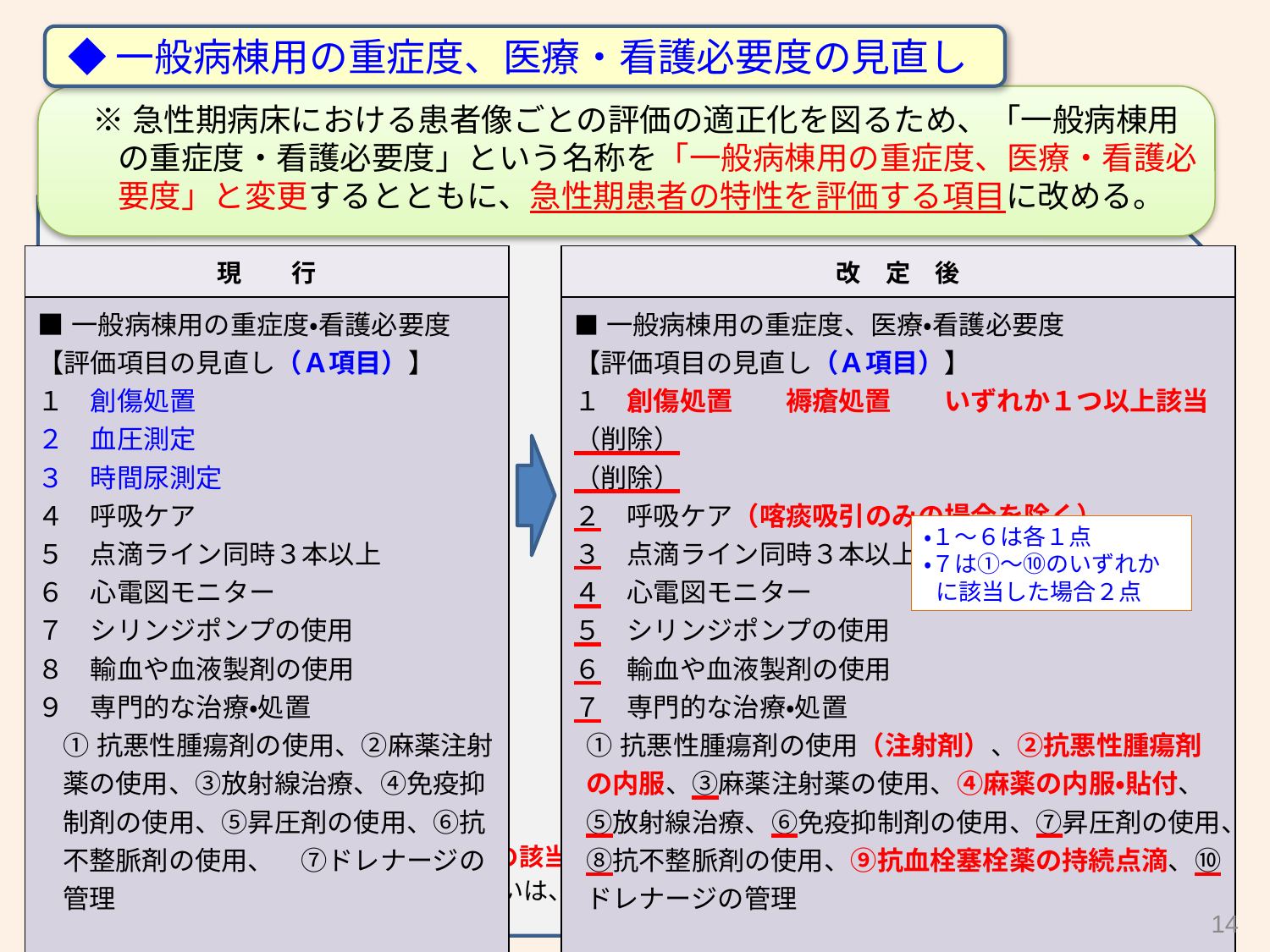

◆一般病棟用の重症度、医療・看護必要度の見直し
※急性期病床における患者像ごとの評価の適正化を図るため、「一般病棟用の重症度・看護必要度」という名称を「一般病棟用の重症度、医療・看護必要度」と変更するとともに、急性期患者の特性を評価する項目に改める。

※Ａ項目２点以上かつＢ項目３点以上の該当患者割合「１割５分以上」については、変更なし
［経過措置：上記取扱いは、平成２６年１０月１日から施行する。］

| 現　　行 |  | 改　定　後 |
| --- | --- | --- |
| ■一般病棟用の重症度・看護必要度 【評価項目の見直し（Ａ項目）】 １　創傷処置 ２　血圧測定 ３　時間尿測定 ４　呼吸ケア ５　点滴ライン同時３本以上 ６　心電図モニター ７　シリンジポンプの使用 ８　輸血や血液製剤の使用 ９　専門的な治療・処置 ①抗悪性腫瘍剤の使用、②麻薬注射薬の使用、③放射線治療、④免疫抑制剤の使用、⑤昇圧剤の使用、⑥抗不整脈剤の使用、　⑦ドレナージの管理 【Ｂ項目は変更なし】 |  | ■一般病棟用の重症度、医療・看護必要度 【評価項目の見直し（Ａ項目）】 １　創傷処置　　褥瘡処置　　いずれか１つ以上該当 （削除） （削除） ２　呼吸ケア（喀痰吸引のみの場合を除く） ３　点滴ライン同時３本以上 ４　心電図モニター ５　シリンジポンプの使用 ６　輸血や血液製剤の使用 ７　専門的な治療・処置 ①抗悪性腫瘍剤の使用（注射剤）、②抗悪性腫瘍剤の内服、③麻薬注射薬の使用、④麻薬の内服・貼付、⑤放射線治療、⑥免疫抑制剤の使用、⑦昇圧剤の使用、⑧抗不整脈剤の使用、⑨抗血栓塞栓薬の持続点滴、⑩ドレナージの管理 |

・１～６は各１点
・７は①～⑩のいずれかに該当した場合２点
14